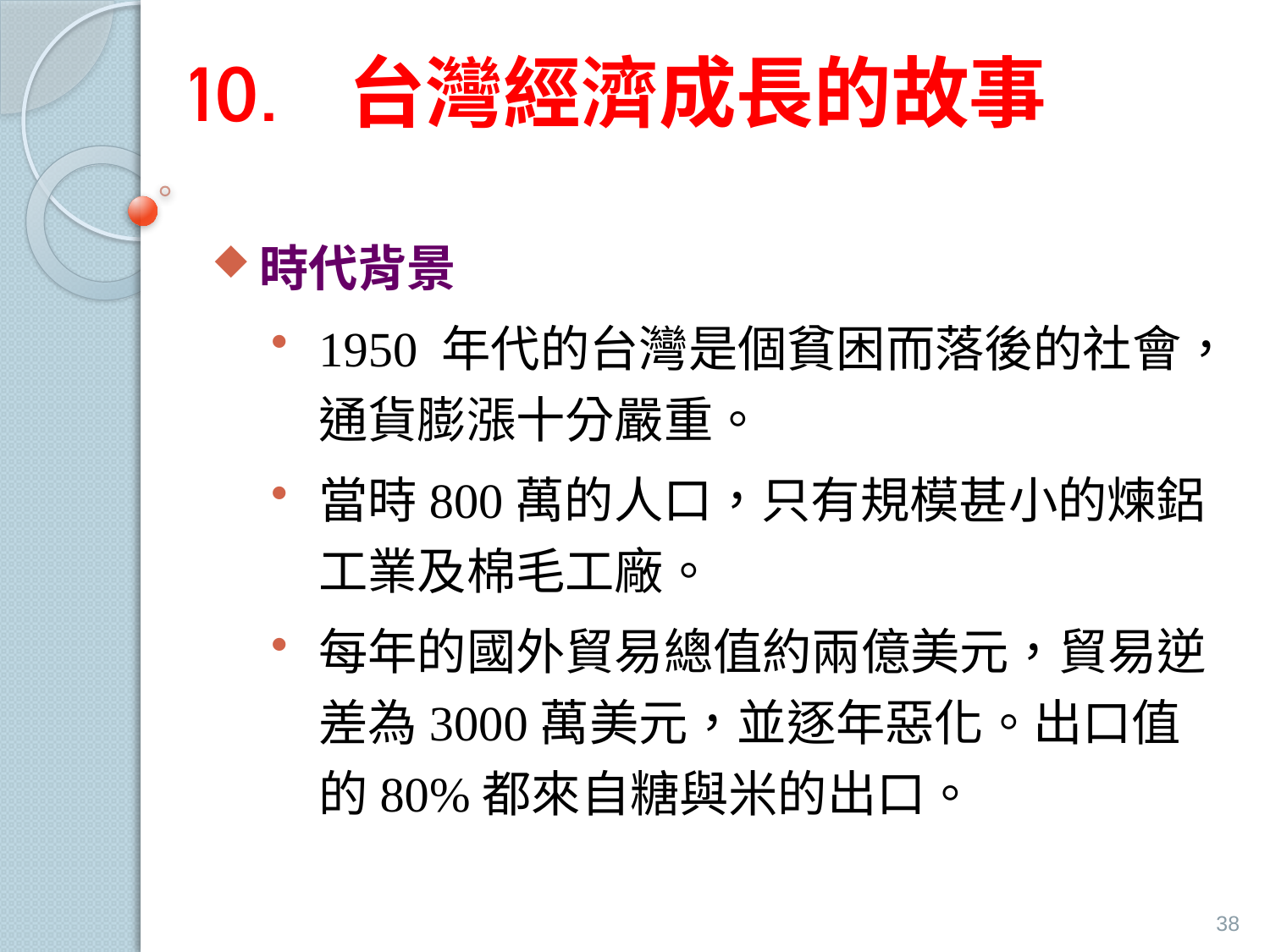

# 10.  台灣經濟成長的故事
時代背景
1950 年代的台灣是個貧困而落後的社會，通貨膨漲十分嚴重。
當時800萬的人口，只有規模甚小的煉鋁工業及棉毛工廠。
每年的國外貿易總值約兩億美元，貿易逆差為3000萬美元，並逐年惡化。出口值的80%都來自糖與米的出口。

38